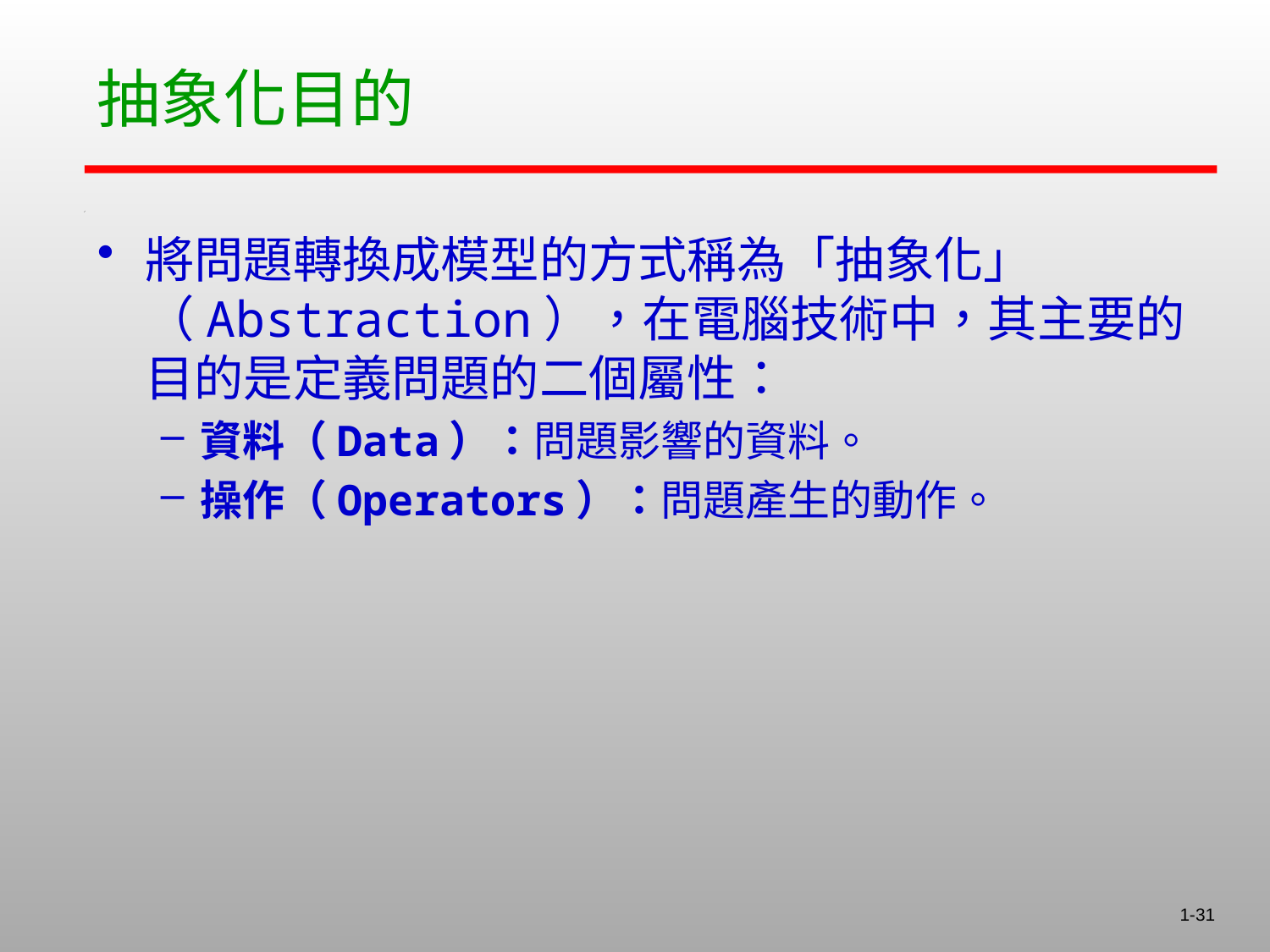

# 抽象化目的
將問題轉換成模型的方式稱為「抽象化」（Abstraction），在電腦技術中，其主要的目的是定義問題的二個屬性：
資料（Data）：問題影響的資料。
操作（Operators）：問題產生的動作。
1-31